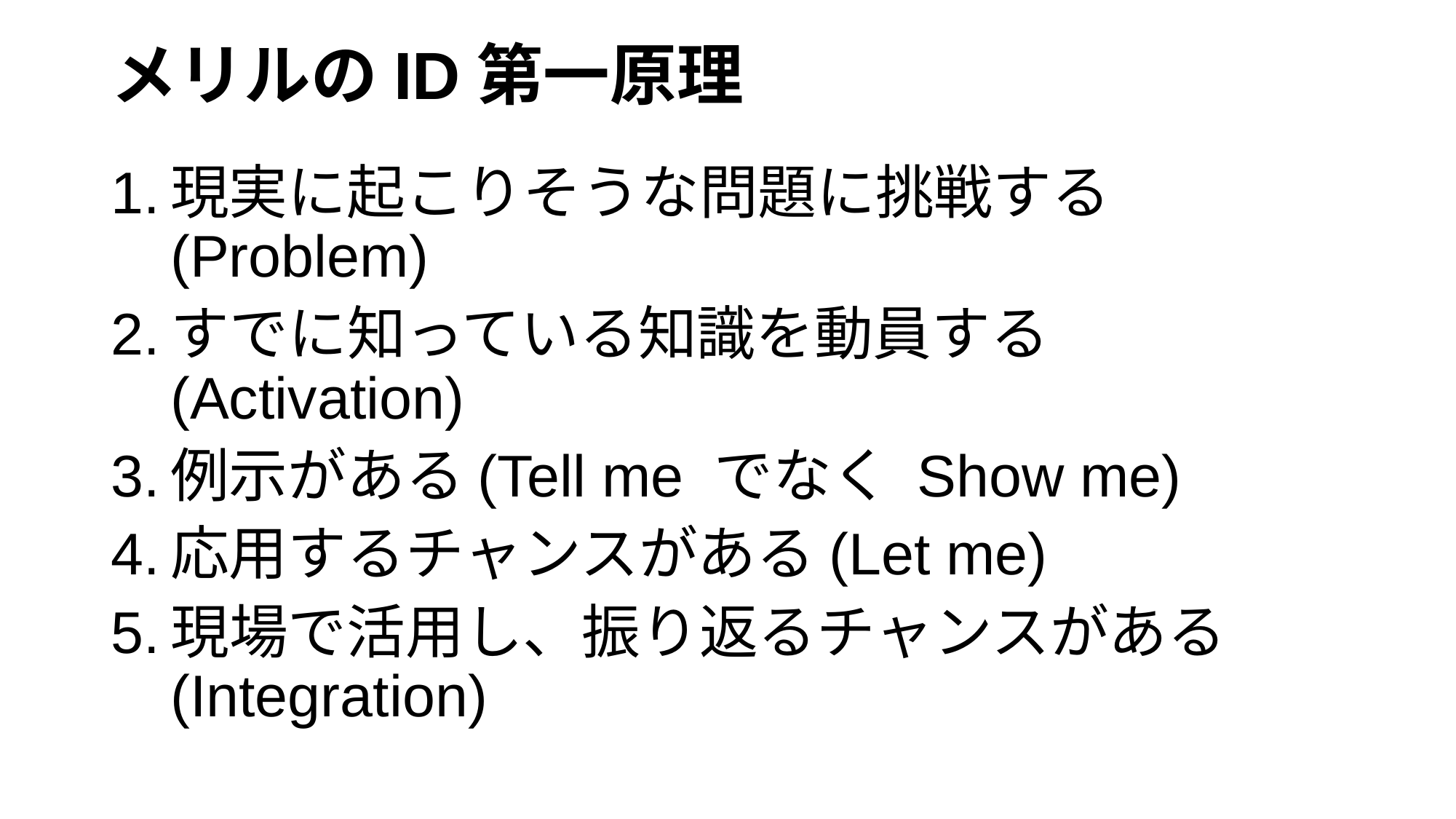

# メリルのID第一原理
現実に起こりそうな問題に挑戦する(Problem)
すでに知っている知識を動員する(Activation)
例示がある(Tell me でなく Show me)
応用するチャンスがある(Let me)
現場で活用し、振り返るチャンスがある(Integration)